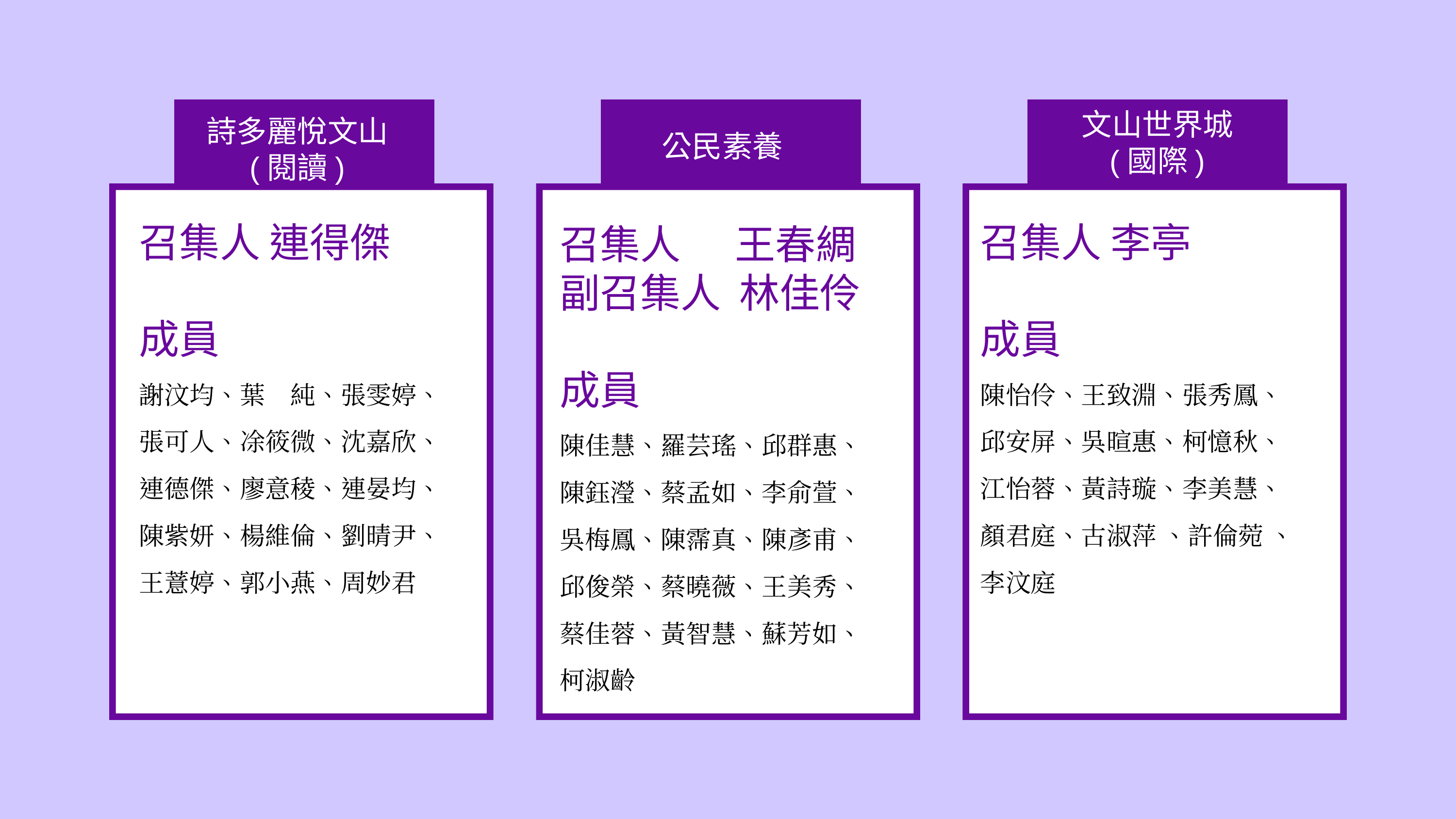

CONCEPT #1

CONCEPT #2

CONCEPT #3
文山世界城
(國際)
公民素養
詩多麗悅文山
(閱讀)

召集人 連得傑

成員
謝汶均、葉    純、張雯婷、
張可人、凃筱微、沈嘉欣、
連德傑、廖意稜、連晏均、
陳紫妍、楊維倫、劉晴尹、
王薏婷、郭小燕、周妙君

召集人 李亭

成員
陳怡伶、王致淵、張秀鳳、
邱安屏、吳暄惠、柯憶秋、
江怡蓉、黃詩璇、李美慧、
顏君庭、古淑萍 、許倫菀 、
李汶庭

召集人      王春綢
副召集人  林佳伶

成員
陳佳慧、羅芸瑤、邱群惠、
陳鈺瀅、蔡孟如、李俞萱、
吳梅鳳、陳霈真、陳彥甫、
邱俊榮、蔡曉薇、王美秀、
蔡佳蓉、黃智慧、蘇芳如、
柯淑齡